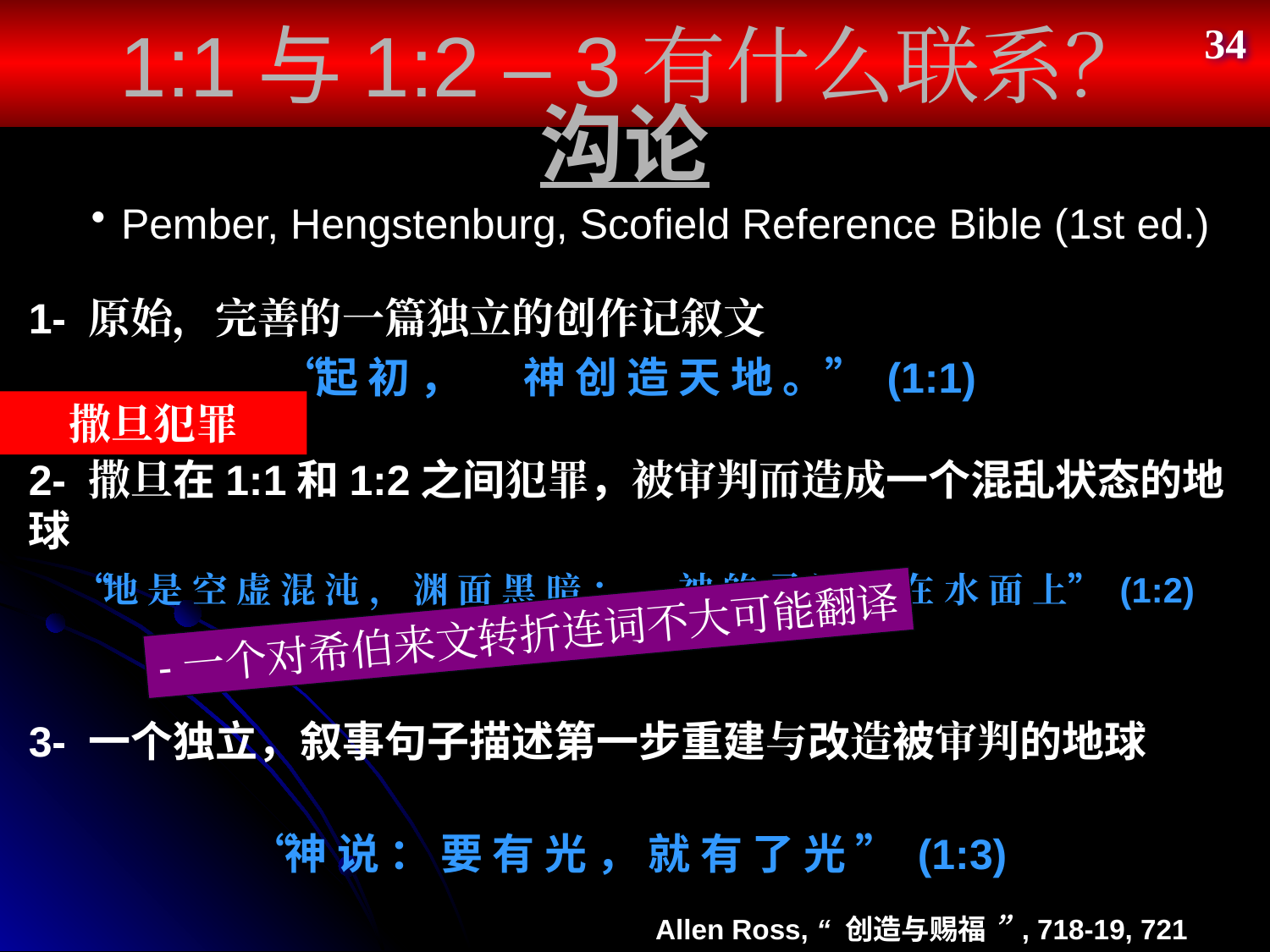

1:1与1:2 – 3有什么联系？
34
# 沟论

Pember, Hengstenburg, Scofield Reference Bible (1st ed.)
1- 原始，完善的一篇独立的创作记叙文
“起 初 ， 　 神 创 造 天 地 。” (1:1)

撒旦犯罪
2- 撒旦在1:1和1:2之间犯罪，被审判而造成一个混乱状态的地球
“地 是 空 虚 混 沌 ， 渊 面 黑 暗 ； 　 神 的 灵 运 行 在 水 面 上” (1:2)
-一个对希伯来文转折连词不大可能翻译
3- 一个独立，叙事句子描述第一步重建与改造被审判的地球
“神 说 ： 要 有 光 ， 就 有 了 光 ” (1:3)
Allen Ross, “ 创造与赐福 ” , 718-19, 721